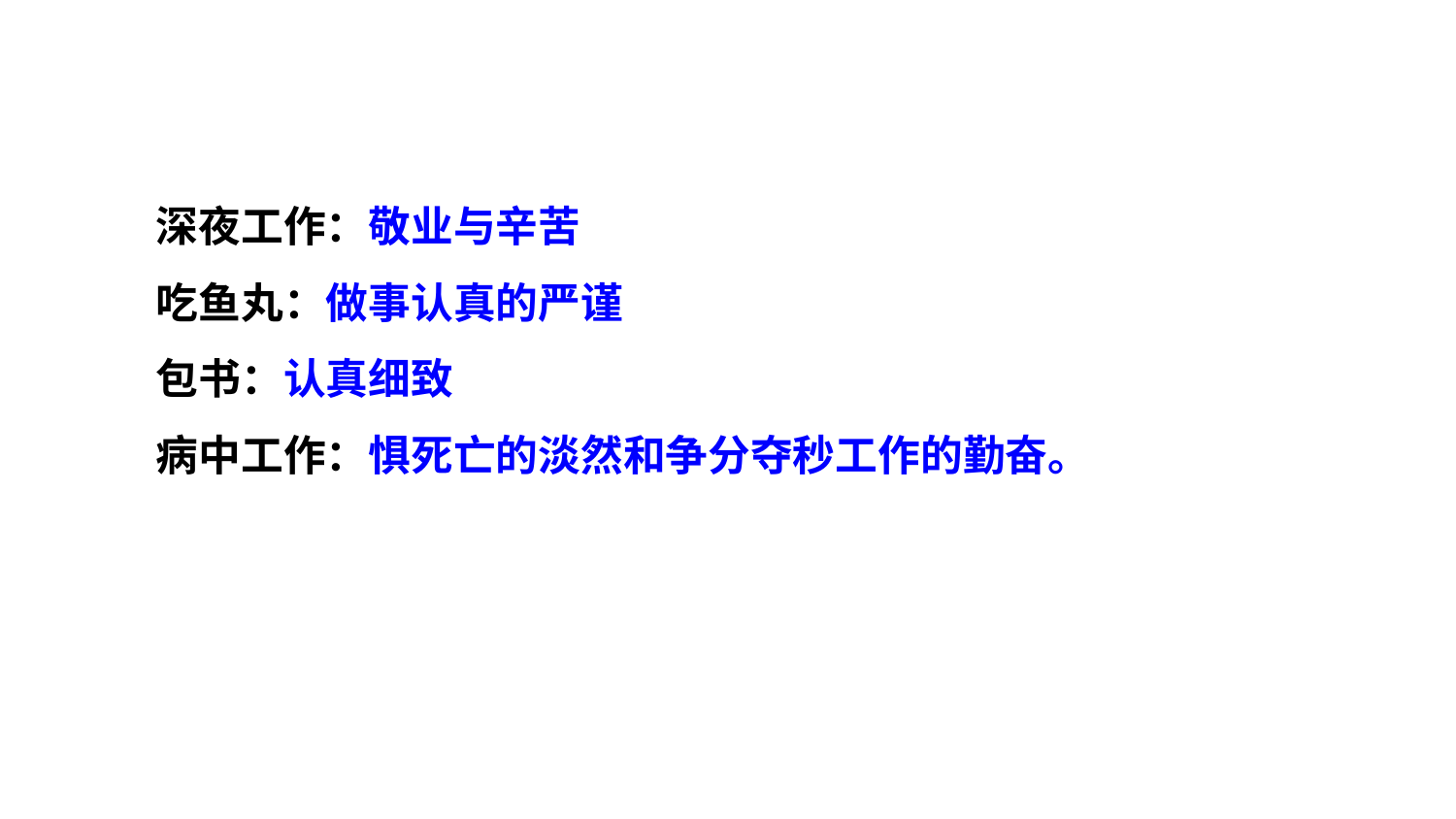

深夜工作：敬业与辛苦
吃鱼丸：做事认真的严谨
包书：认真细致
病中工作：惧死亡的淡然和争分夺秒工作的勤奋。